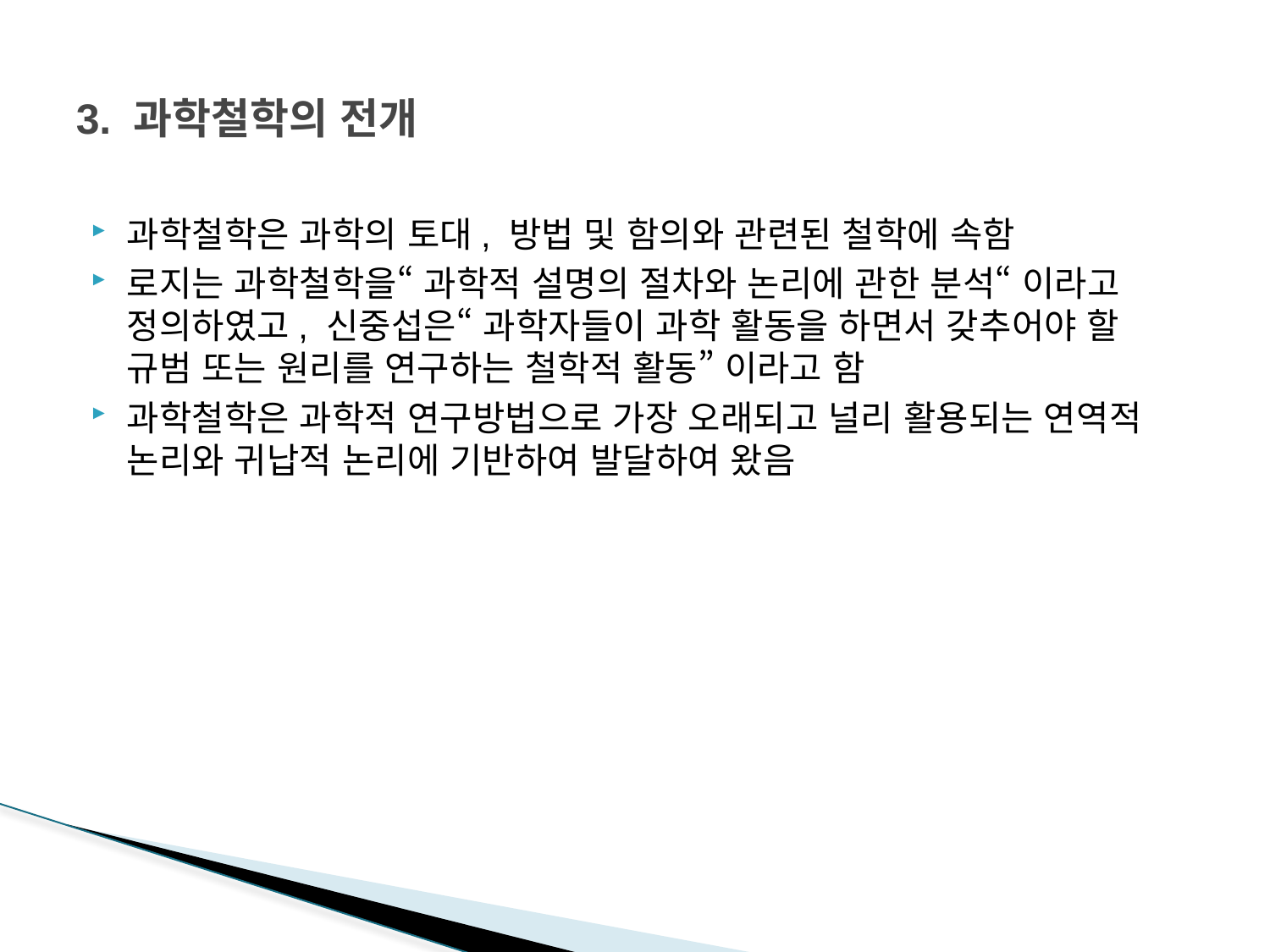

# 3. 과학철학의 전개
과학철학은 과학의 토대, 방법 및 함의와 관련된 철학에 속함
로지는 과학철학을“ 과학적 설명의 절차와 논리에 관한 분석“ 이라고 정의하였고, 신중섭은“ 과학자들이 과학 활동을 하면서 갖추어야 할 규범 또는 원리를 연구하는 철학적 활동” 이라고 함
과학철학은 과학적 연구방법으로 가장 오래되고 널리 활용되는 연역적 논리와 귀납적 논리에 기반하여 발달하여 왔음